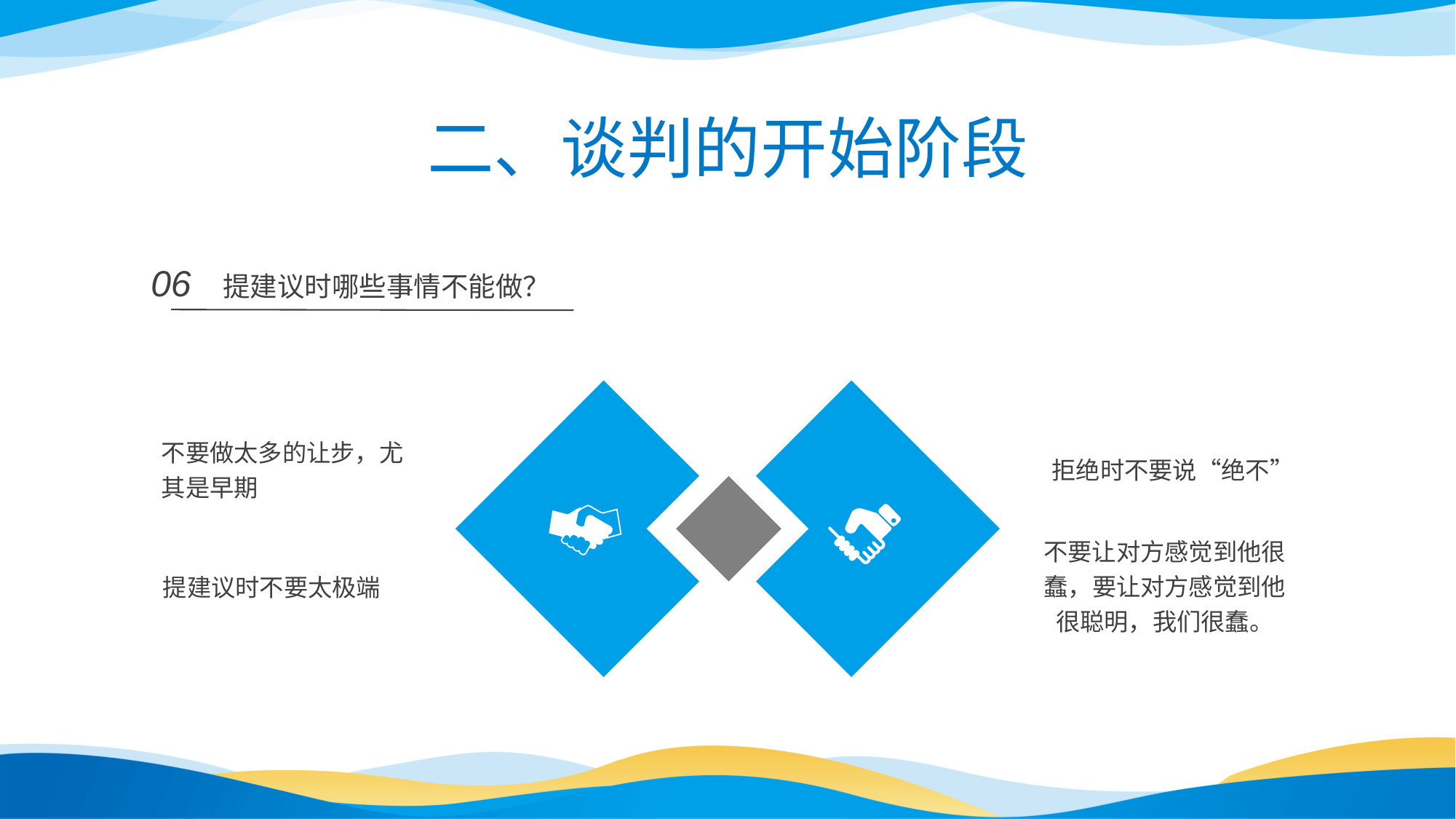

二、谈判的开始阶段
06
提建议时哪些事情不能做？

不要做太多的让步，尤其是早期
拒绝时不要说“绝不”

不要让对方感觉到他很蠢，要让对方感觉到他很聪明，我们很蠢。
提建议时不要太极端